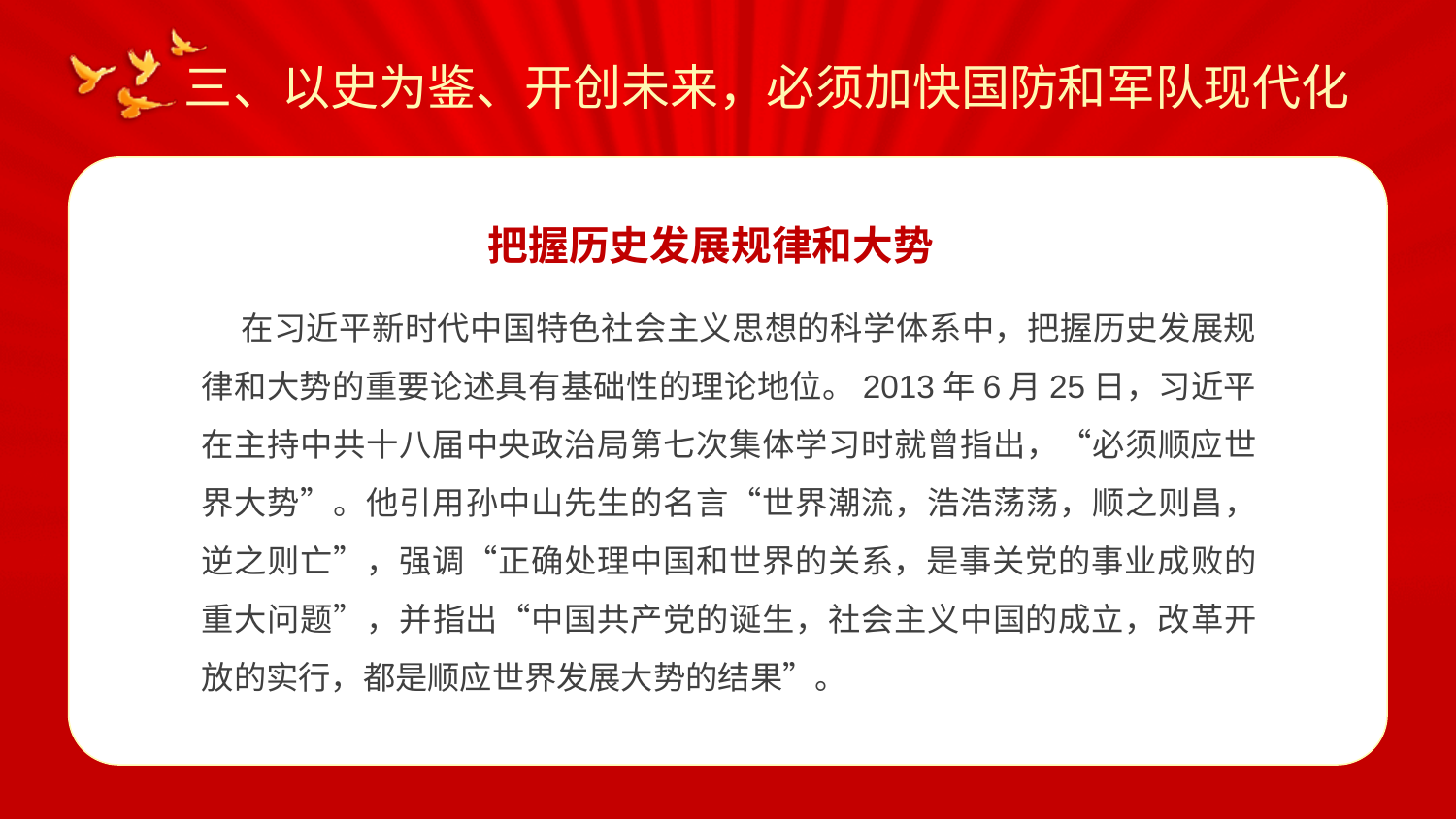

三、以史为鉴、开创未来，必须加快国防和军队现代化
把握历史发展规律和大势
    在习近平新时代中国特色社会主义思想的科学体系中，把握历史发展规律和大势的重要论述具有基础性的理论地位。2013年6月25日，习近平在主持中共十八届中央政治局第七次集体学习时就曾指出，“必须顺应世界大势”。他引用孙中山先生的名言“世界潮流，浩浩荡荡，顺之则昌，逆之则亡”，强调“正确处理中国和世界的关系，是事关党的事业成败的重大问题”，并指出“中国共产党的诞生，社会主义中国的成立，改革开放的实行，都是顺应世界发展大势的结果”。